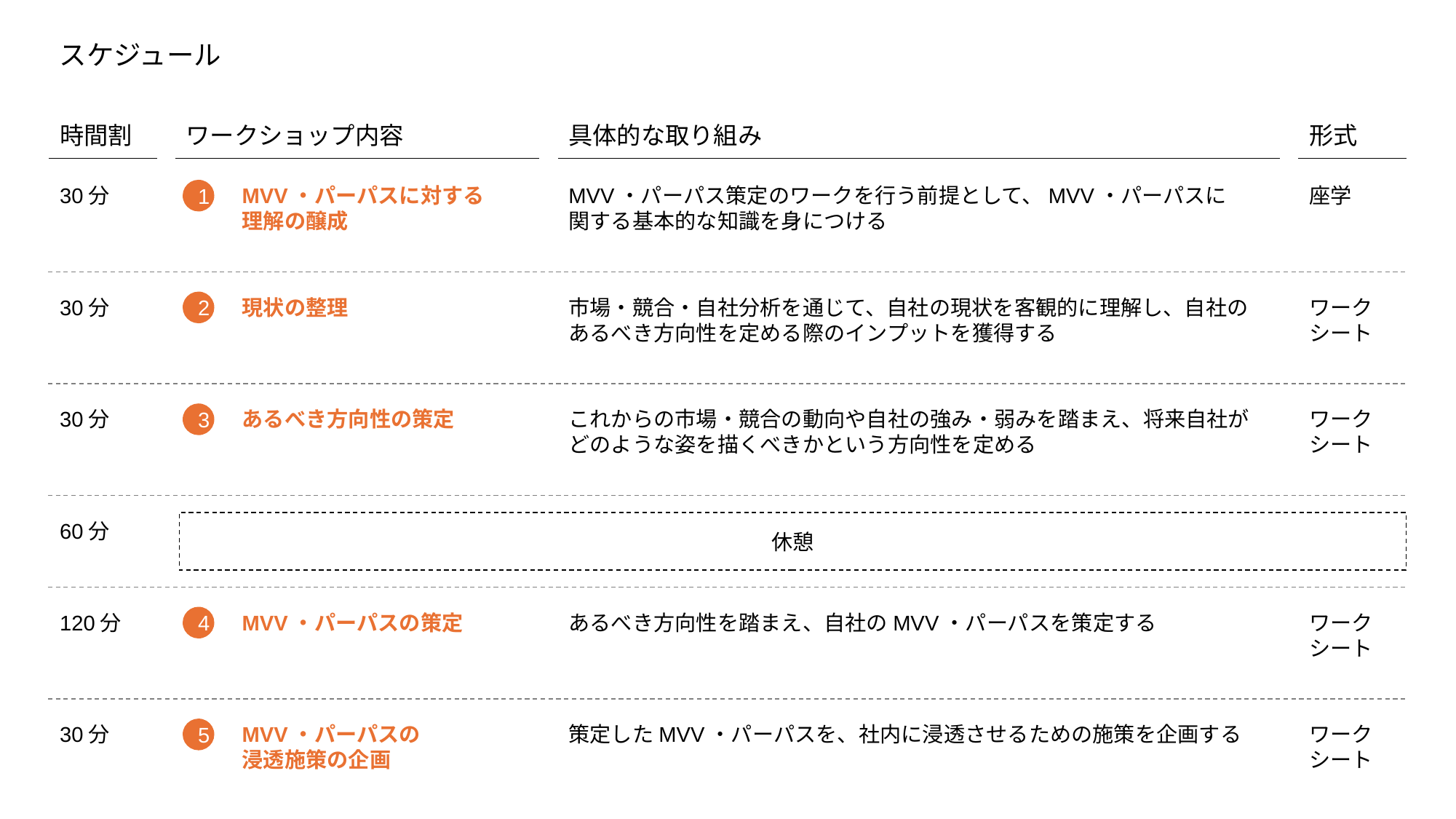

スケジュール
時間割
ワークショップ内容
具体的な取り組み
形式
30分
MVV・パーパスに対する
理解の醸成
MVV・パーパス策定のワークを行う前提として、MVV・パーパスに
関する基本的な知識を身につける
座学
1
30分
現状の整理
市場・競合・自社分析を通じて、自社の現状を客観的に理解し、自社の
あるべき方向性を定める際のインプットを獲得する
ワーク
シート
2
30分
あるべき方向性の策定
これからの市場・競合の動向や自社の強み・弱みを踏まえ、将来自社が
どのような姿を描くべきかという方向性を定める
ワーク
シート
3
60分
休憩
120分
MVV・パーパスの策定
あるべき方向性を踏まえ、自社のMVV・パーパスを策定する
ワーク
シート
4
30分
MVV・パーパスの
浸透施策の企画
策定したMVV・パーパスを、社内に浸透させるための施策を企画する
ワーク
シート
5